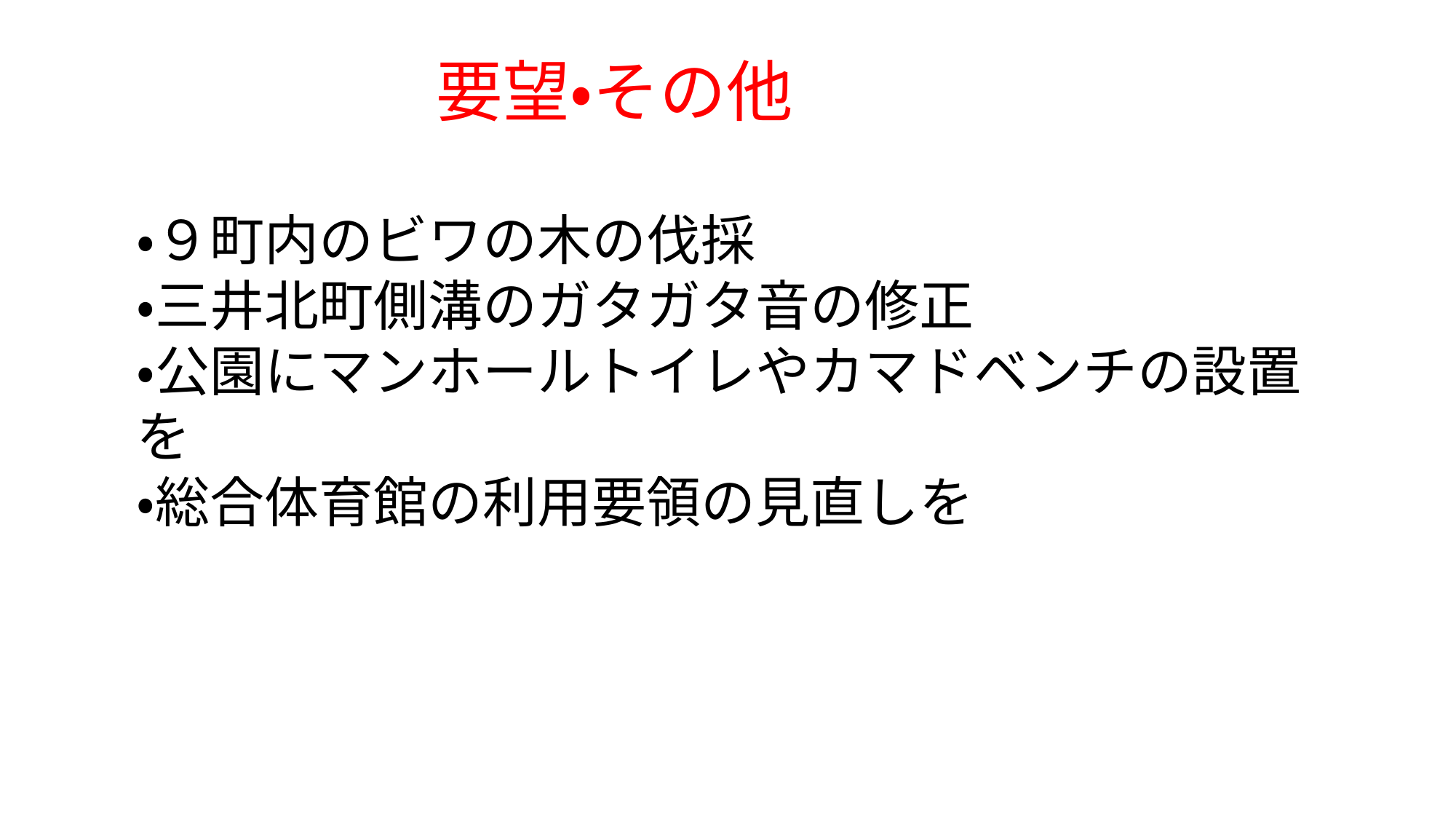

要望・その他
・９町内のビワの木の伐採
・三井北町側溝のガタガタ音の修正
・公園にマンホールトイレやカマドベンチの設置を
・総合体育館の利用要領の見直しを